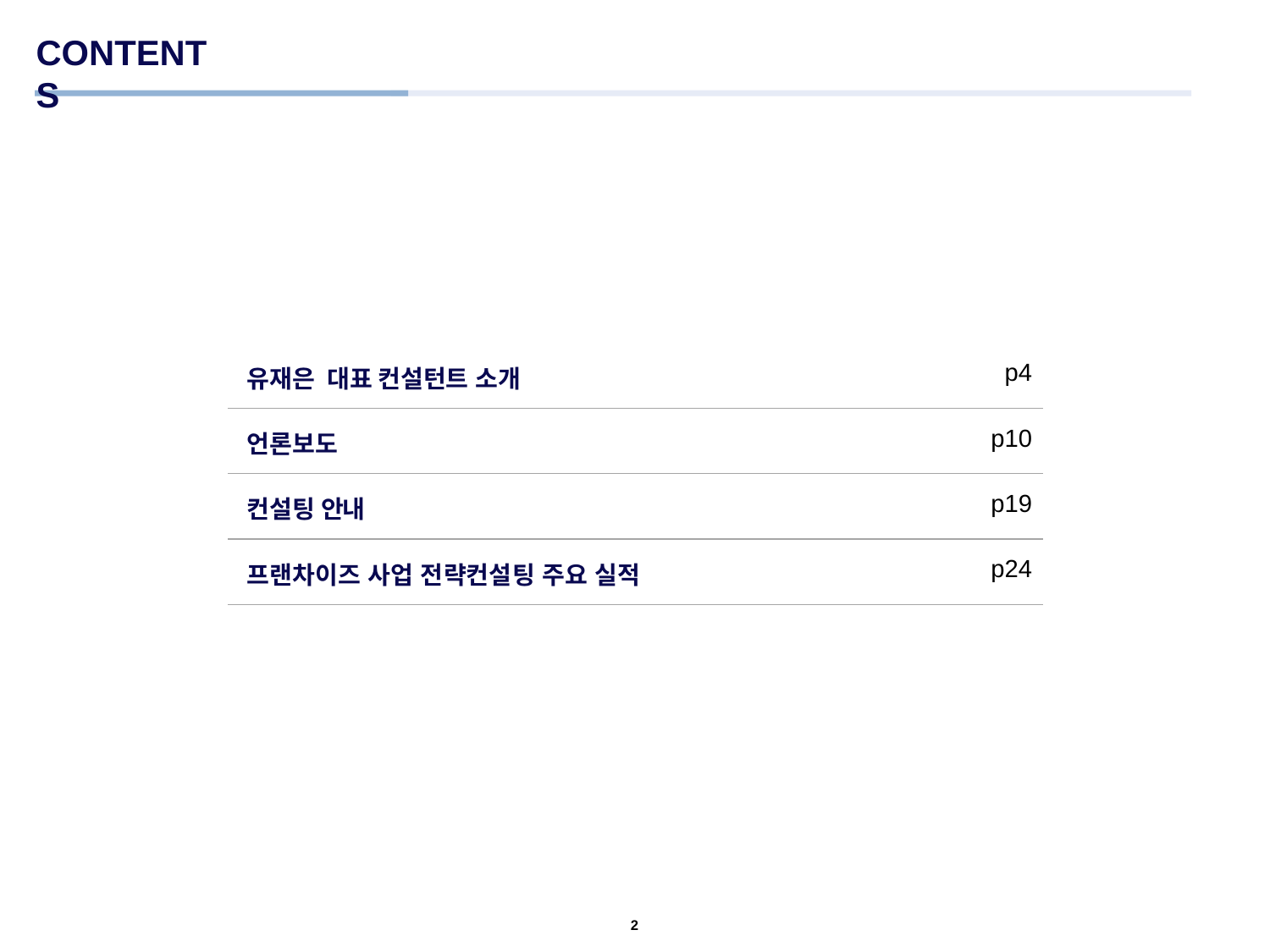

# CONTENTS

| 유재은 대표 컨설턴트 소개 | p4 |
| --- | --- |
| 언론보도 | p10 |
| 컨설팅 안내 | p19 |
| 프랜차이즈 사업 전략컨설팅 주요 실적 | p24 |
2